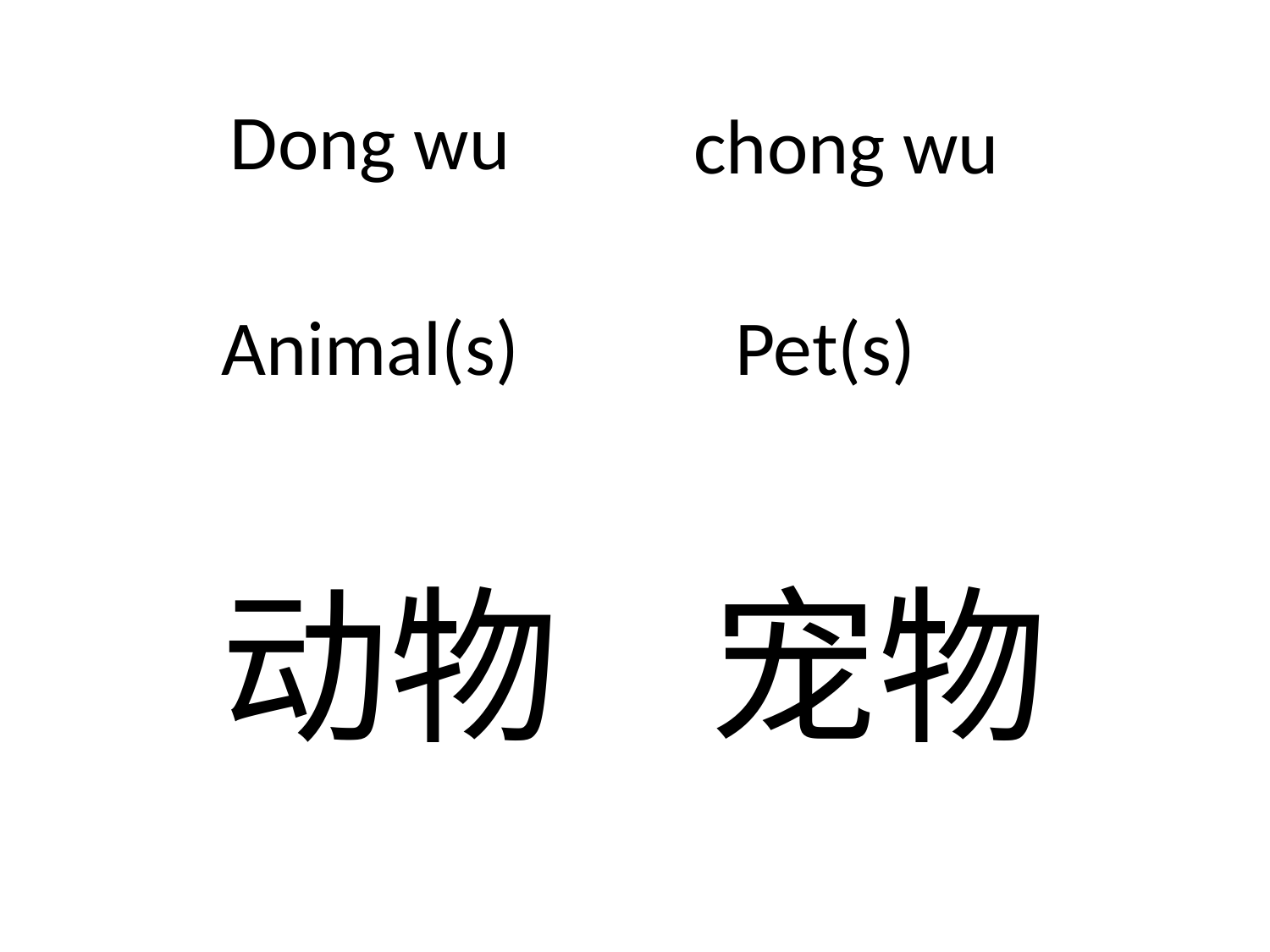

Dong wu
# chong wu
Animal(s)
Pet(s)
动物
宠物